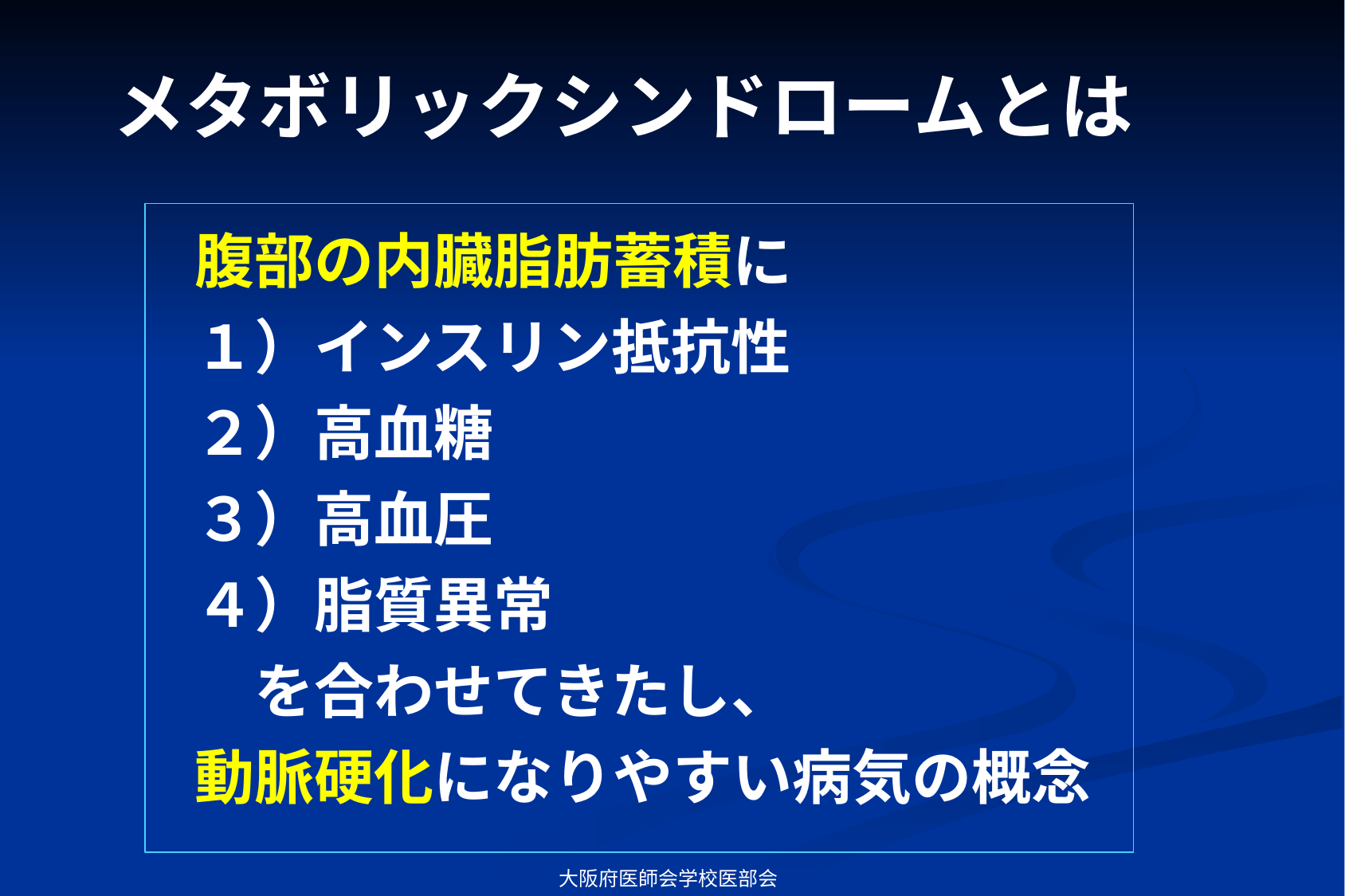

メタボリックシンドロームとは

腹部の内臓脂肪蓄積に
１）インスリン抵抗性
２）高血糖
３）高血圧
４）脂質異常
　を合わせてきたし、
動脈硬化になりやすい病気の概念
大阪府医師会学校医部会